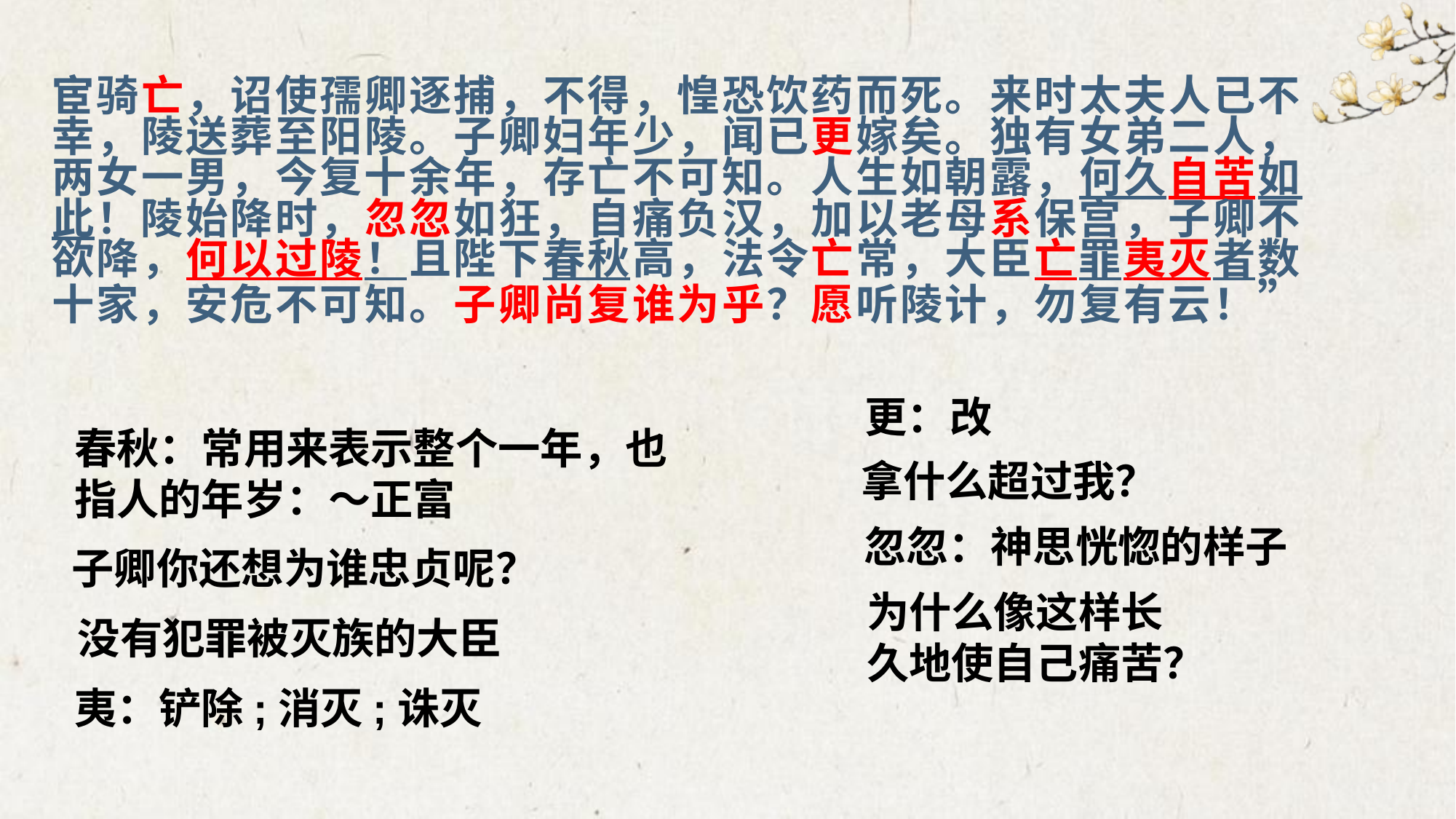

宦骑亡，诏使孺卿逐捕，不得，惶恐饮药而死。来时太夫人已不幸，陵送葬至阳陵。子卿妇年少，闻已更嫁矣。独有女弟二人，两女一男，今复十余年，存亡不可知。人生如朝露，何久自苦如此！陵始降时，忽忽如狂，自痛负汉，加以老母系保宫，子卿不欲降，何以过陵！且陛下春秋高，法令亡常，大臣亡罪夷灭者数十家，安危不可知。子卿尚复谁为乎？愿听陵计，勿复有云！”
更：改
春秋：常用来表示整个一年，也指人的年岁：～正富
拿什么超过我？
忽忽：神思恍惚的样子
子卿你还想为谁忠贞呢？
为什么像这样长
久地使自己痛苦？
没有犯罪被灭族的大臣
夷：铲除;消灭;诛灭